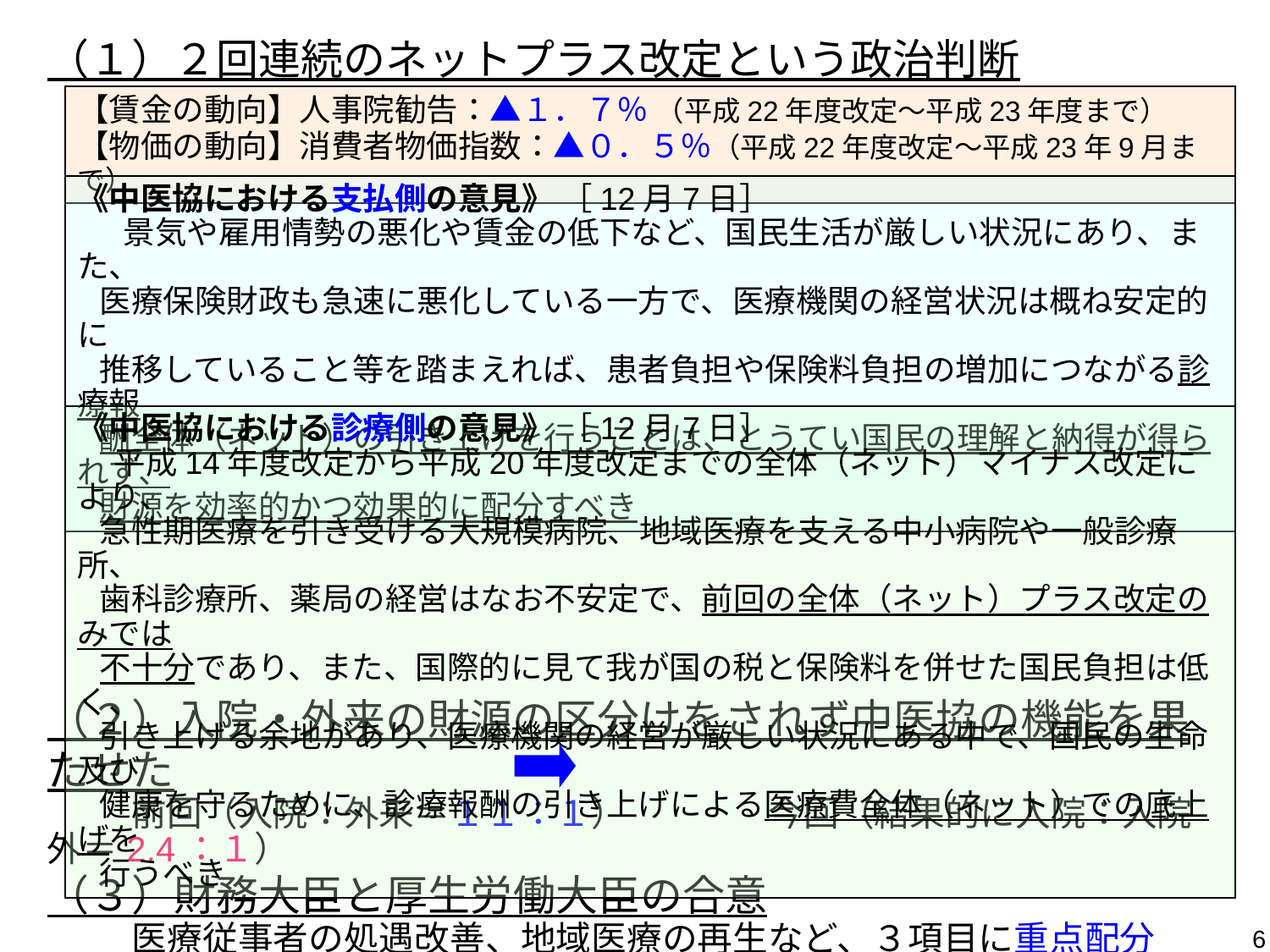

（１）２回連続のネットプラス改定という政治判断

（２）入院・外来の財源の区分けをされず中医協の機能を果たせた
　　前回（入院：外来＝１１：１）　　　　今回（結果的に入院：入院外＝2.4：１）
（３）財務大臣と厚生労働大臣の合意
　　医療従事者の処遇改善、地域医療の再生など、３項目に重点配分
　　 前回は急性期の大病院、今回は中小病院、有床診療所、診療所の役割を評価
【賃金の動向】人事院勧告：▲１．７％ （平成22年度改定～平成23年度まで）
【物価の動向】消費者物価指数：▲０．５％（平成22年度改定～平成23年9月まで）
《中医協における支払側の意見》 ［12月7日］
　  景気や雇用情勢の悪化や賃金の低下など、国民生活が厳しい状況にあり、また、
  医療保険財政も急速に悪化している一方で、医療機関の経営状況は概ね安定的に
  推移していること等を踏まえれば、患者負担や保険料負担の増加につながる診療報
  酬全体（ネット）の引き上げを行うことは、とうてい国民の理解と納得が得られず、
  財源を効率的かつ効果的に配分すべき
《中医協における診療側の意見》 ［12月7日］
    平成14年度改定から平成20年度改定までの全体（ネット）マイナス改定により、
  急性期医療を引き受ける大規模病院、地域医療を支える中小病院や一般診療所、
  歯科診療所、薬局の経営はなお不安定で、前回の全体（ネット）プラス改定のみでは
  不十分であり、また、国際的に見て我が国の税と保険料を併せた国民負担は低く、
  引き上げる余地があり、医療機関の経営が厳しい状況にある中で、国民の生命及び
  健康を守るために、診療報酬の引き上げによる医療費全体（ネット）での底上げを
  行うべき

6